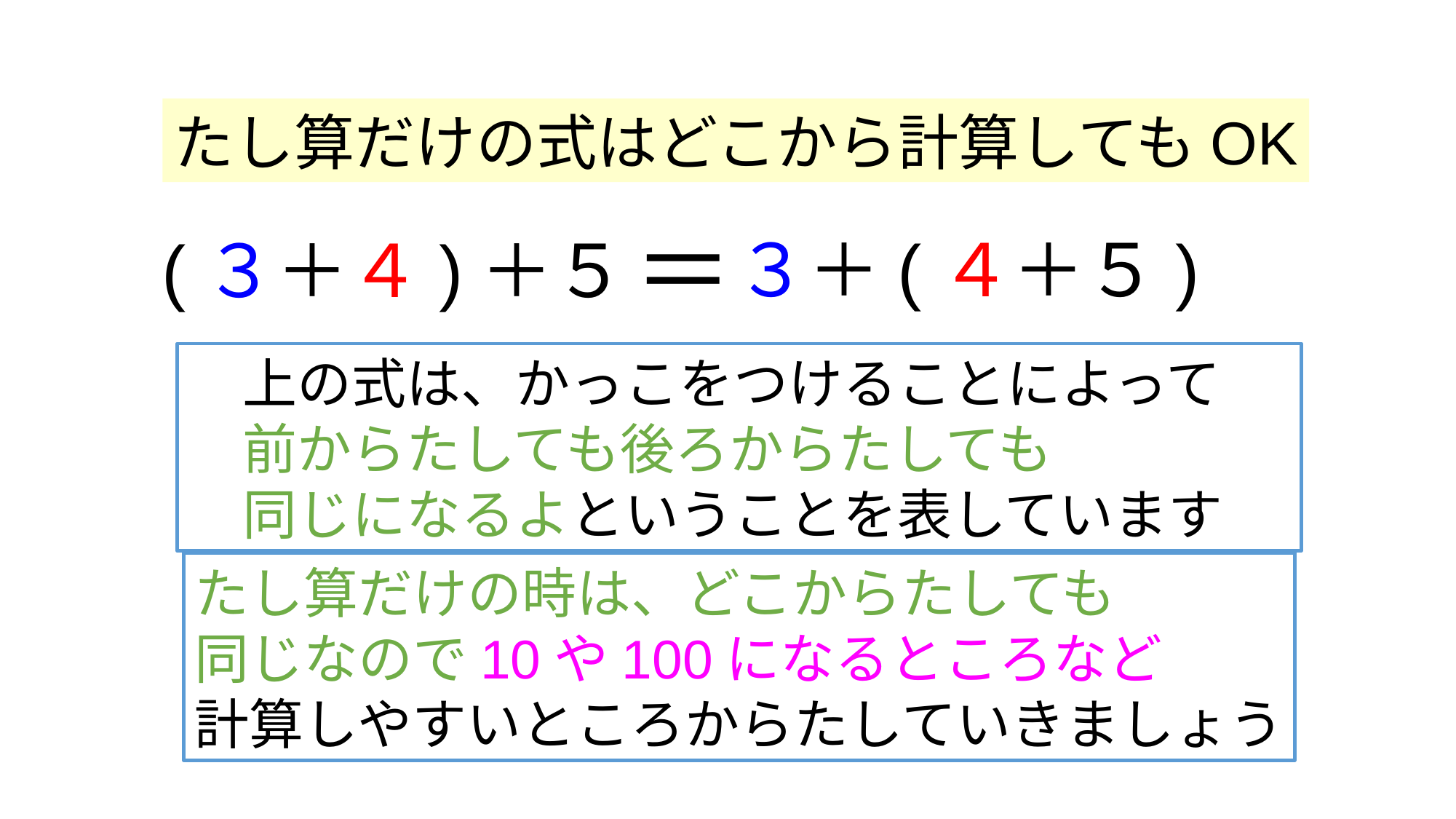

たし算だけの式はどこから計算してもOK
＝
３＋(４＋５)
(３＋４)＋５
　上の式は、かっこをつけることによって
　前からたしても後ろからたしても
　同じになるよということを表しています
たし算だけの時は、どこからたしても
同じなので10や100になるところなど
計算しやすいところからたしていきましょう